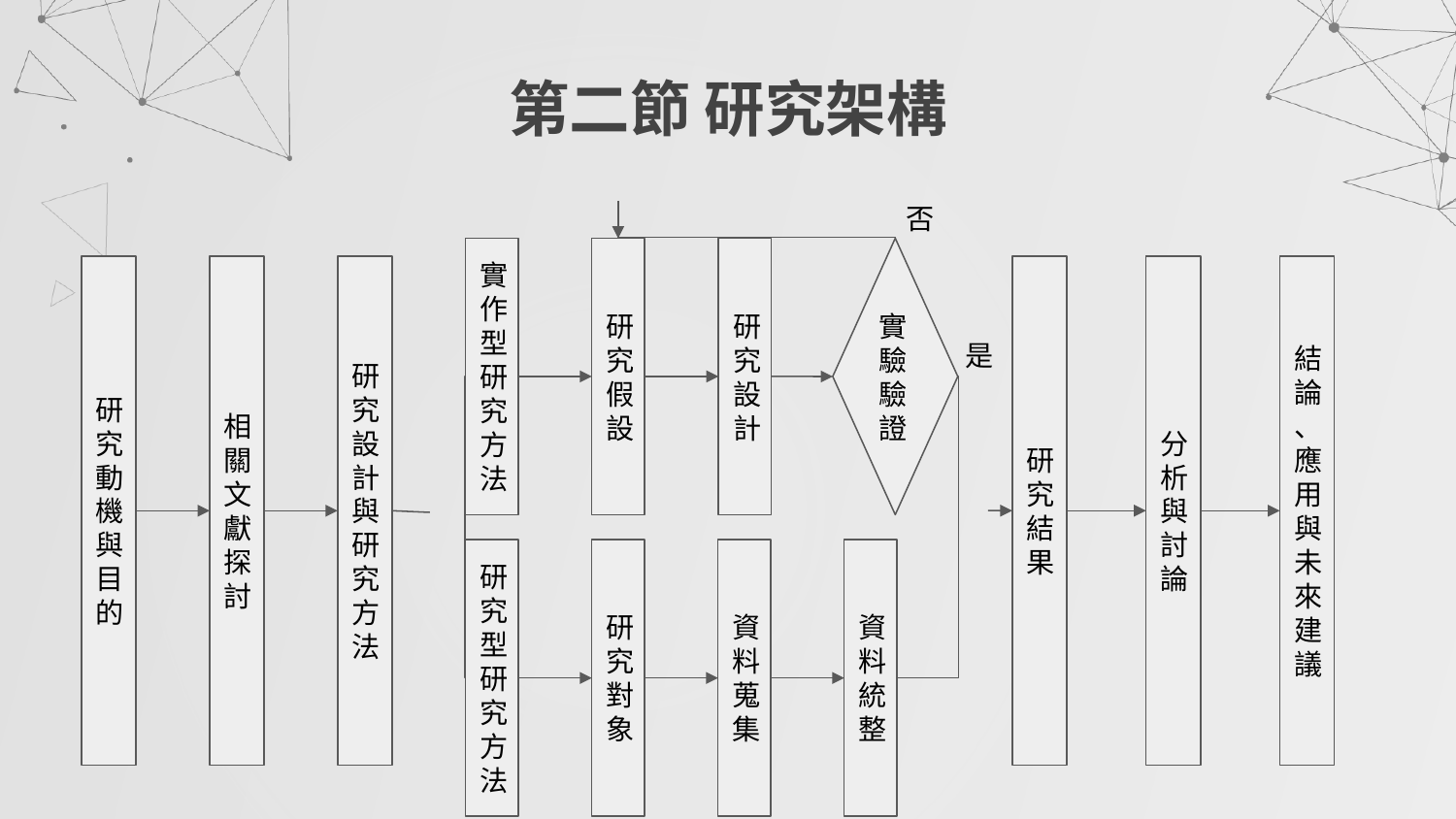

# 第二節 研究架構
否
實作型研究方法
研究假設
研究設計
實驗驗證
研究動機與目的
相關文獻探討
研究設計與研究方法
研究結果
分析與討論
結論、應用與未來建議
是
研究型研究方法
研究對象
資料蒐集
資料統整